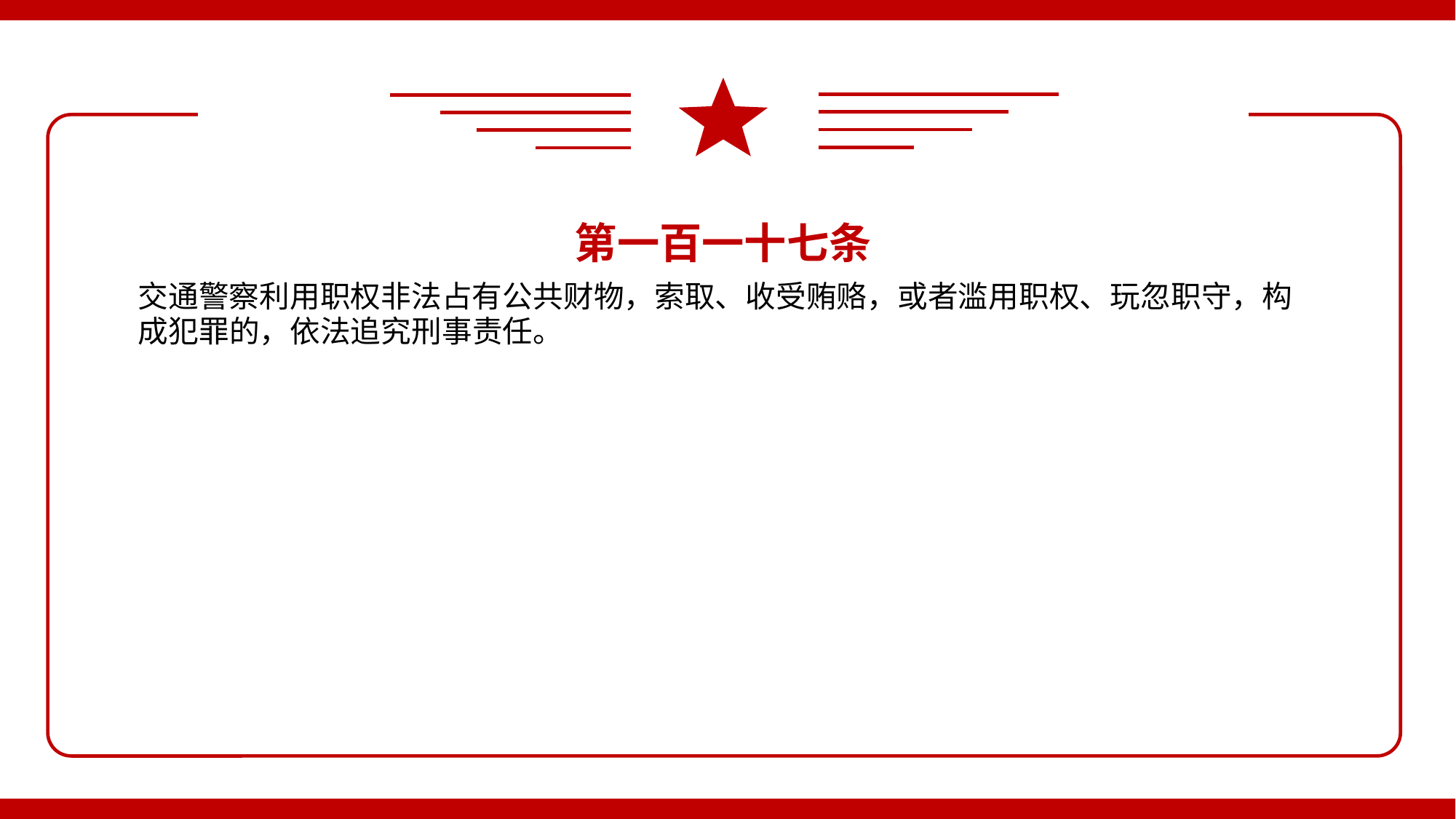

第一百一十七条
交通警察利用职权非法占有公共财物，索取、收受贿赂，或者滥用职权、玩忽职守，构成犯罪的，依法追究刑事责任。